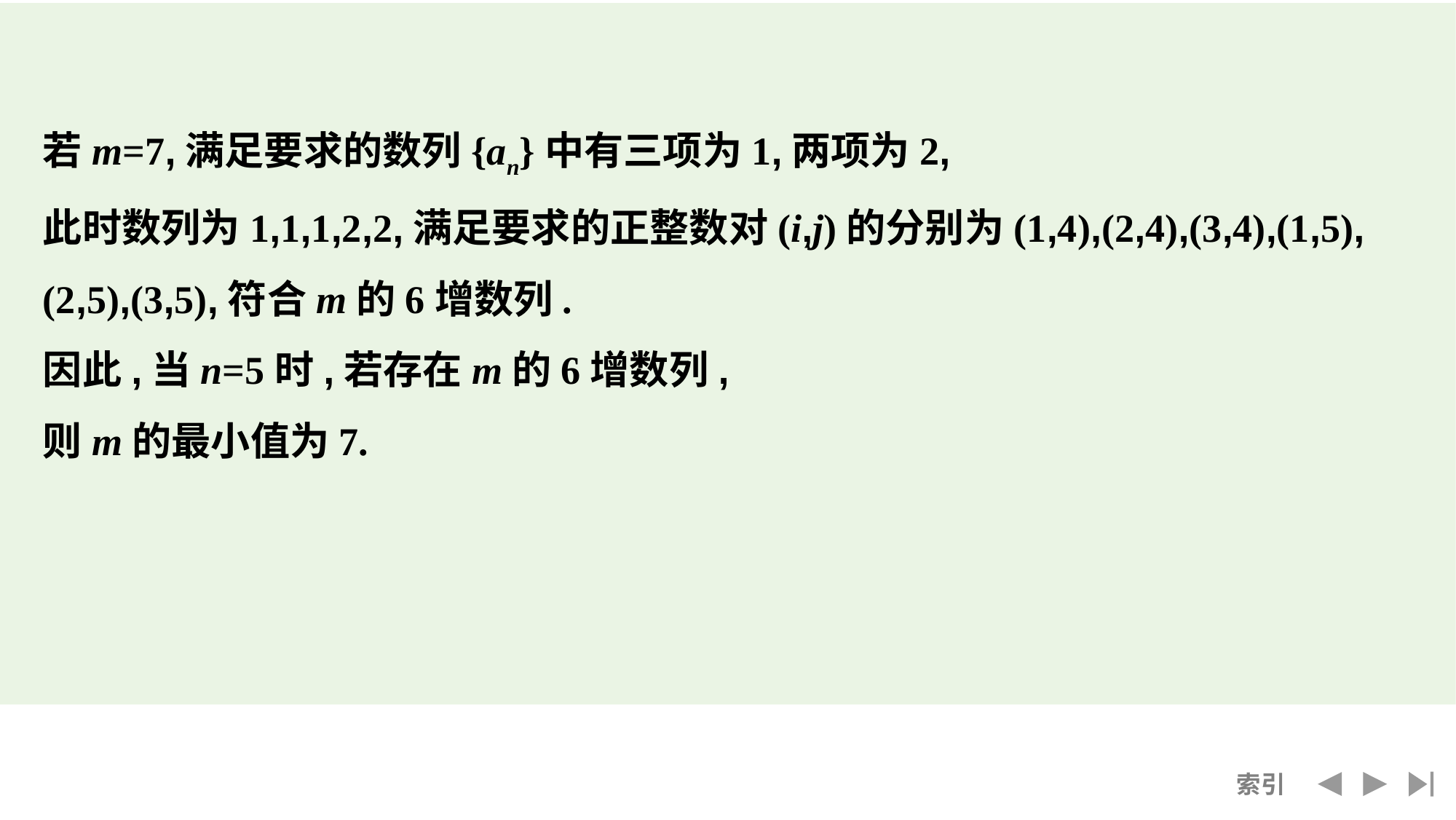

若m=7,满足要求的数列{an}中有三项为1,两项为2,
此时数列为1,1,1,2,2,满足要求的正整数对(i,j)的分别为(1,4),(2,4),(3,4),(1,5),(2,5),(3,5),符合m的6增数列.
因此,当n=5时,若存在m的6增数列,
则m的最小值为7.